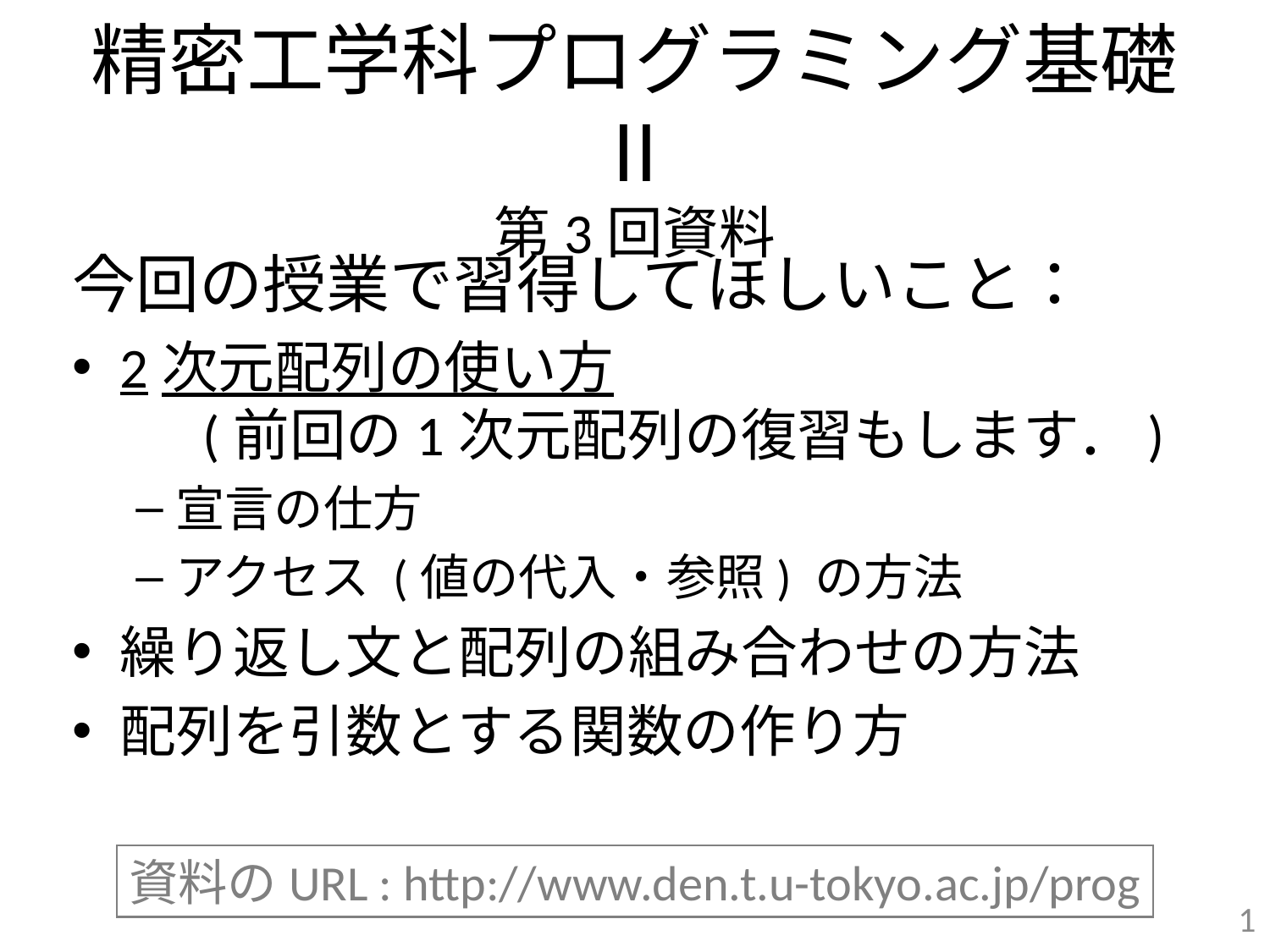

# 精密工学科プログラミング基礎Ⅱ 第3回資料
今回の授業で習得してほしいこと：
2次元配列の使い方
　 (前回の1次元配列の復習もします．)
宣言の仕方
アクセス (値の代入・参照) の方法
繰り返し文と配列の組み合わせの方法
配列を引数とする関数の作り方
資料のURL : http://www.den.t.u-tokyo.ac.jp/prog
1